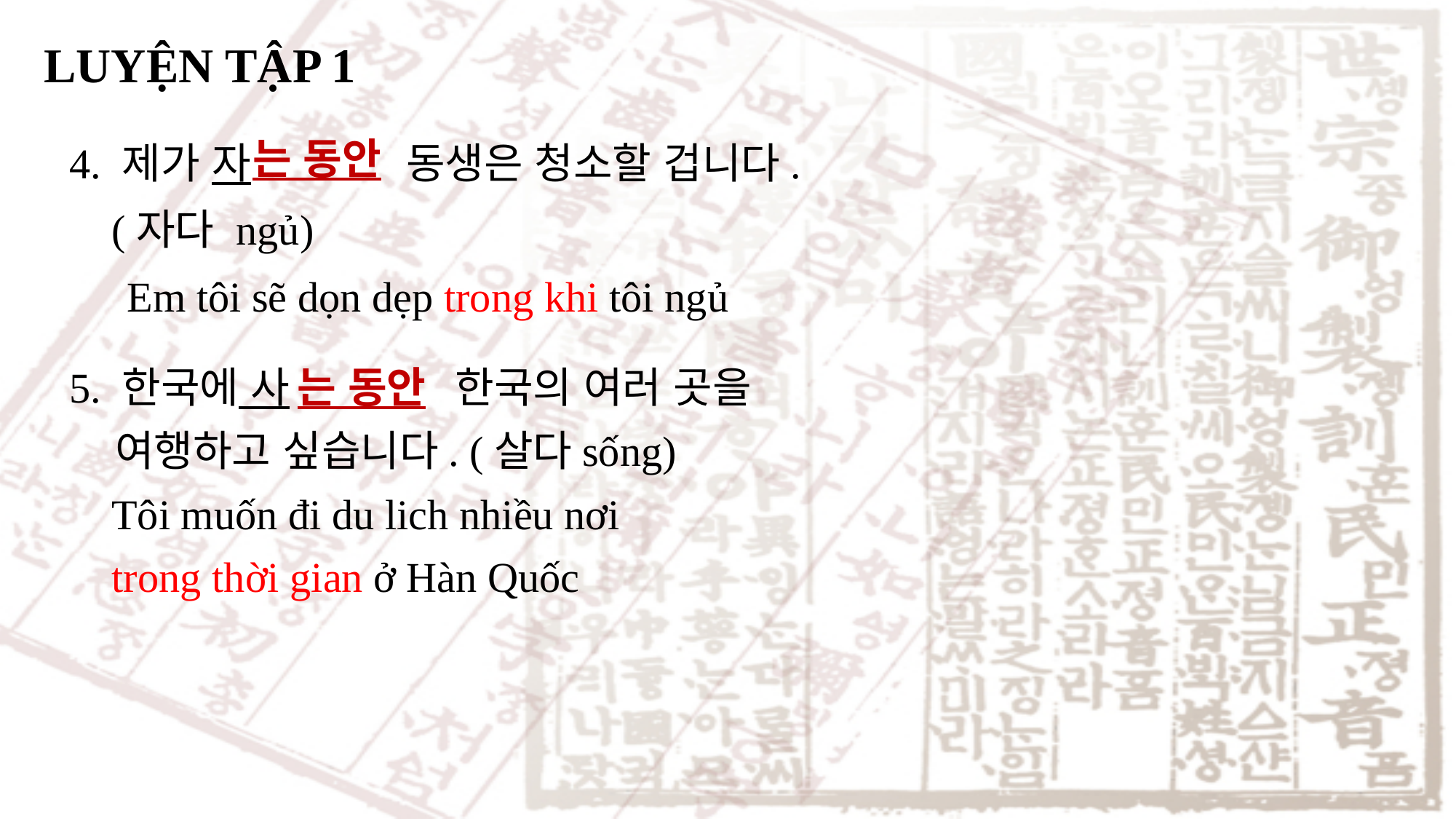

LUYỆN TẬP 1
는 동안
4. 제가 자	          동생은 청소할 겁니다.
    (자다 ngủ)
Em tôi sẽ dọn dẹp trong khi tôi ngủ

5. 한국에 사              한국의 여러 곳을
   여행하고 싶습니다. (살다sống)
    Tôi muốn đi du lich nhiều nơi
    trong thời gian ở Hàn Quốc
는 동안